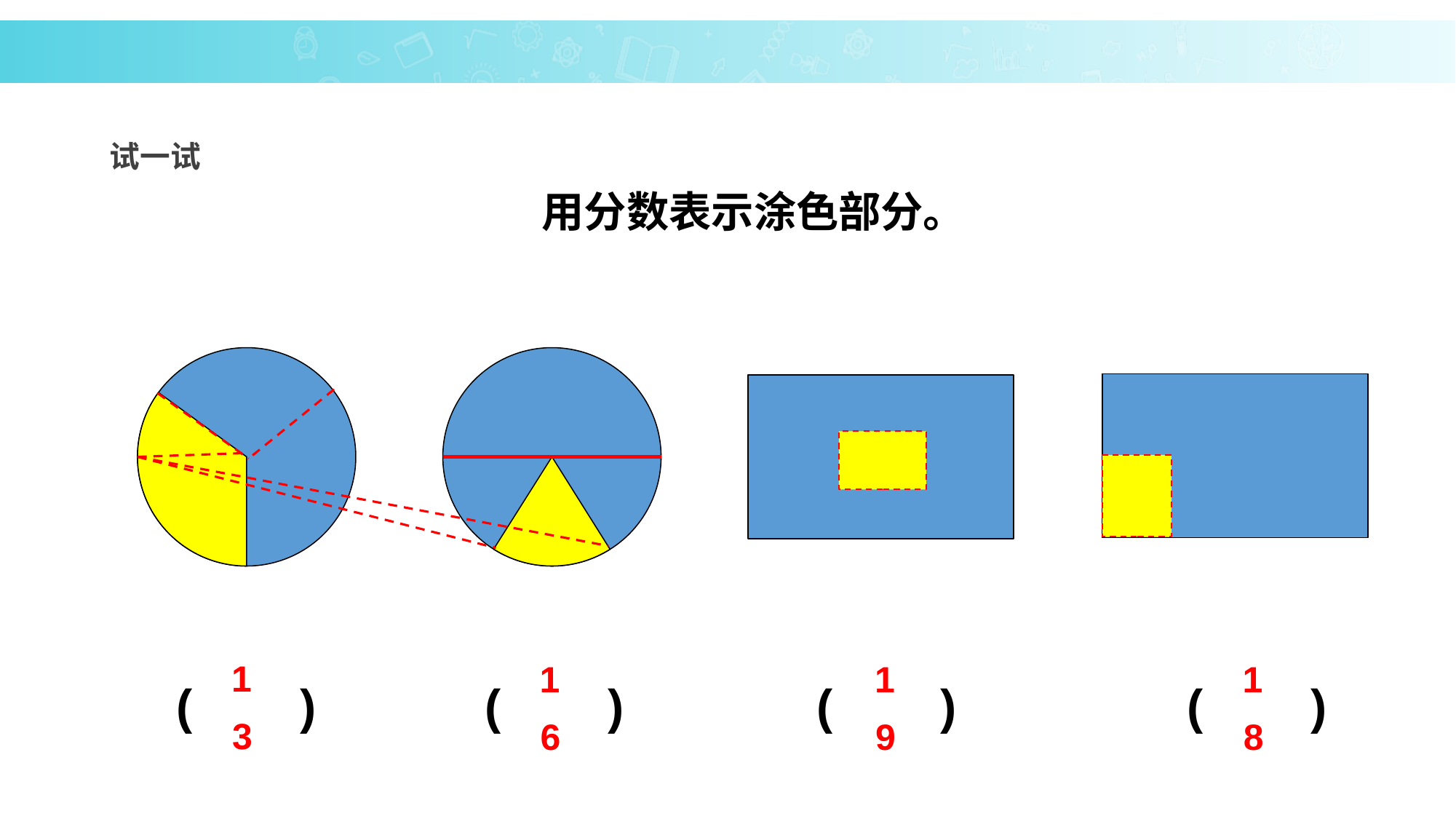

试一试
用分数表示涂色部分。

1
3
1
6
1
9
1
8
(        )
(        )
(        )
(        )